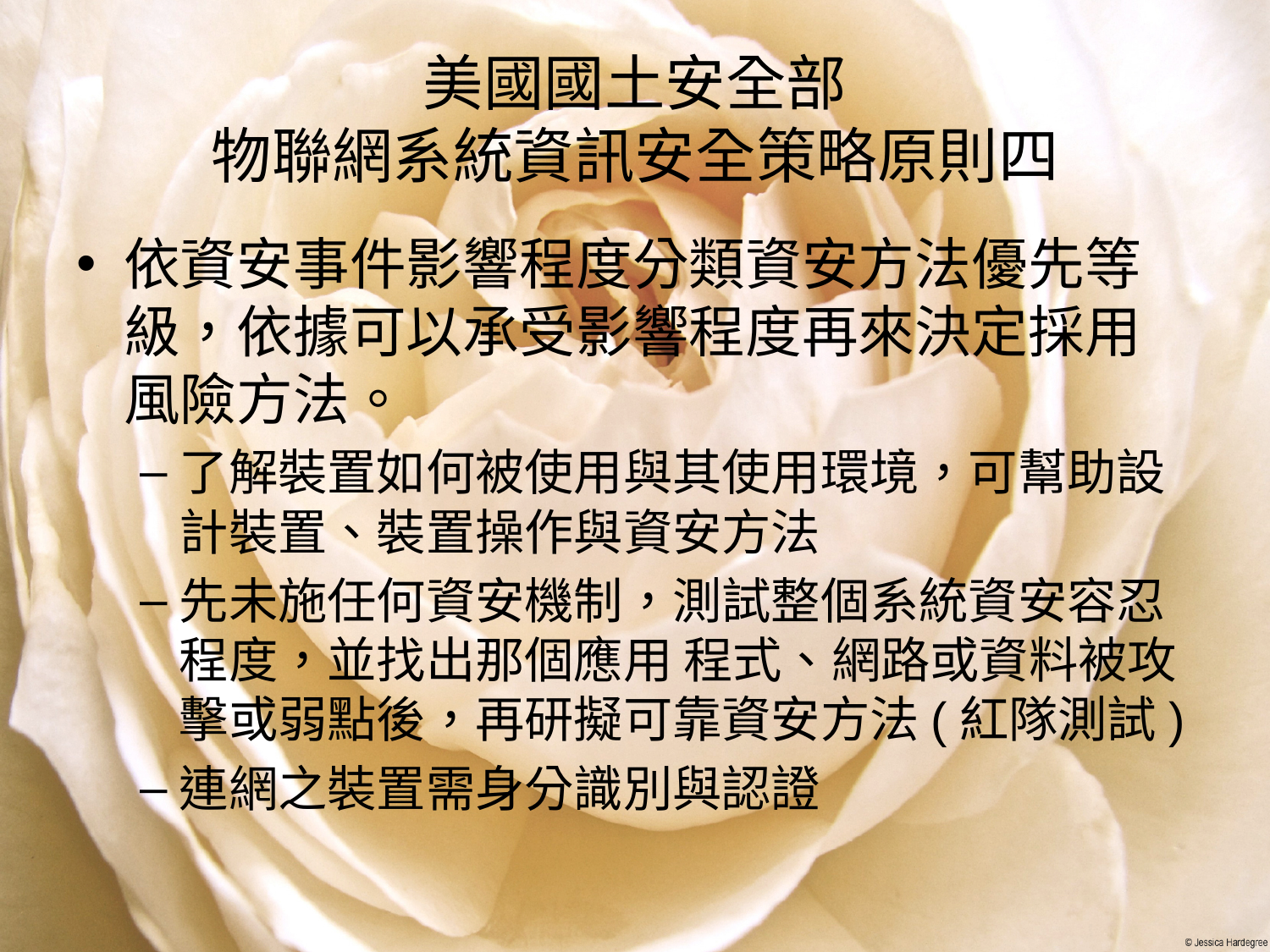

# 美國國土安全部 物聯網系統資訊安全策略原則四
依資安事件影響程度分類資安方法優先等級，依據可以承受影響程度再來決定採用風險方法。
了解裝置如何被使用與其使用環境，可幫助設計裝置、裝置操作與資安方法
先未施任何資安機制，測試整個系統資安容忍程度，並找出那個應用 程式、網路或資料被攻擊或弱點後，再研擬可靠資安方法(紅隊測試)
連網之裝置需身分識別與認證